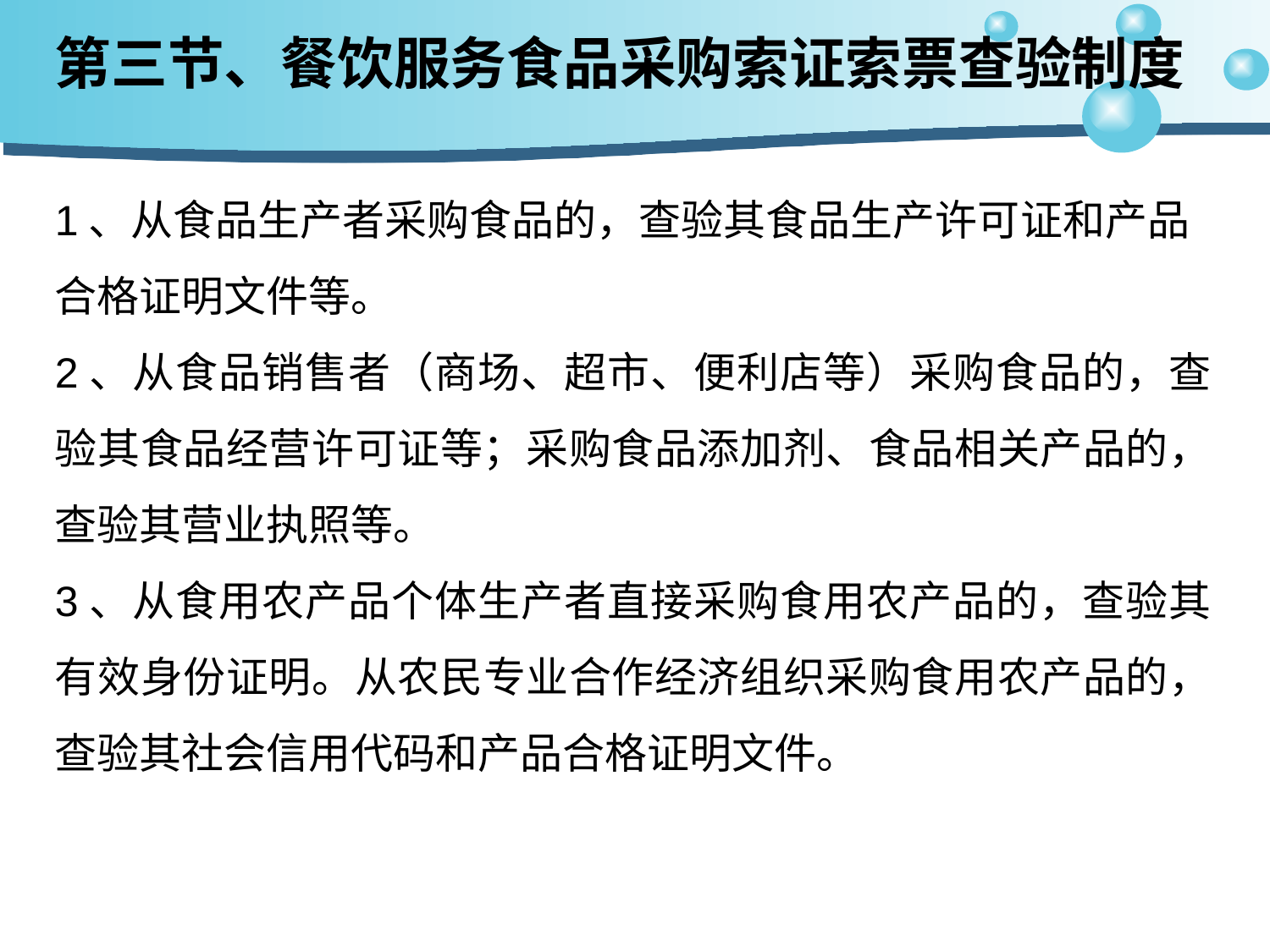

# 第三节、餐饮服务食品采购索证索票查验制度
1、从食品生产者采购食品的，查验其食品生产许可证和产品合格证明文件等。
2、从食品销售者（商场、超市、便利店等）采购食品的，查验其食品经营许可证等；采购食品添加剂、食品相关产品的，查验其营业执照等。
3、从食用农产品个体生产者直接采购食用农产品的，查验其有效身份证明。从农民专业合作经济组织采购食用农产品的，查验其社会信用代码和产品合格证明文件。